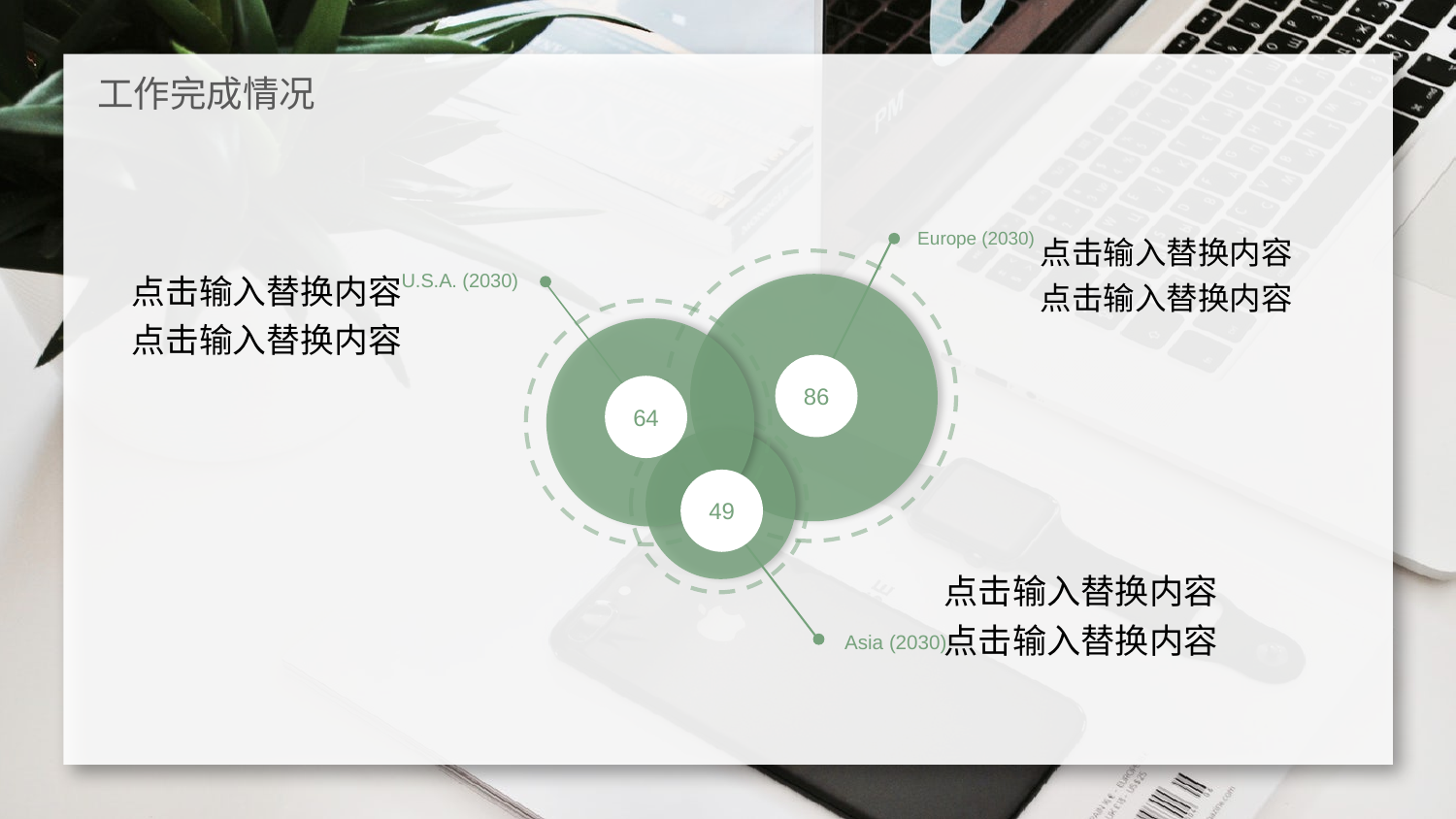

工作完成情况
Europe (2030)

U.S.A. (2030)

86
64

49
Asia (2030)

点击输入替换内容
点击输入替换内容
点击输入替换内容
点击输入替换内容
点击输入替换内容
点击输入替换内容